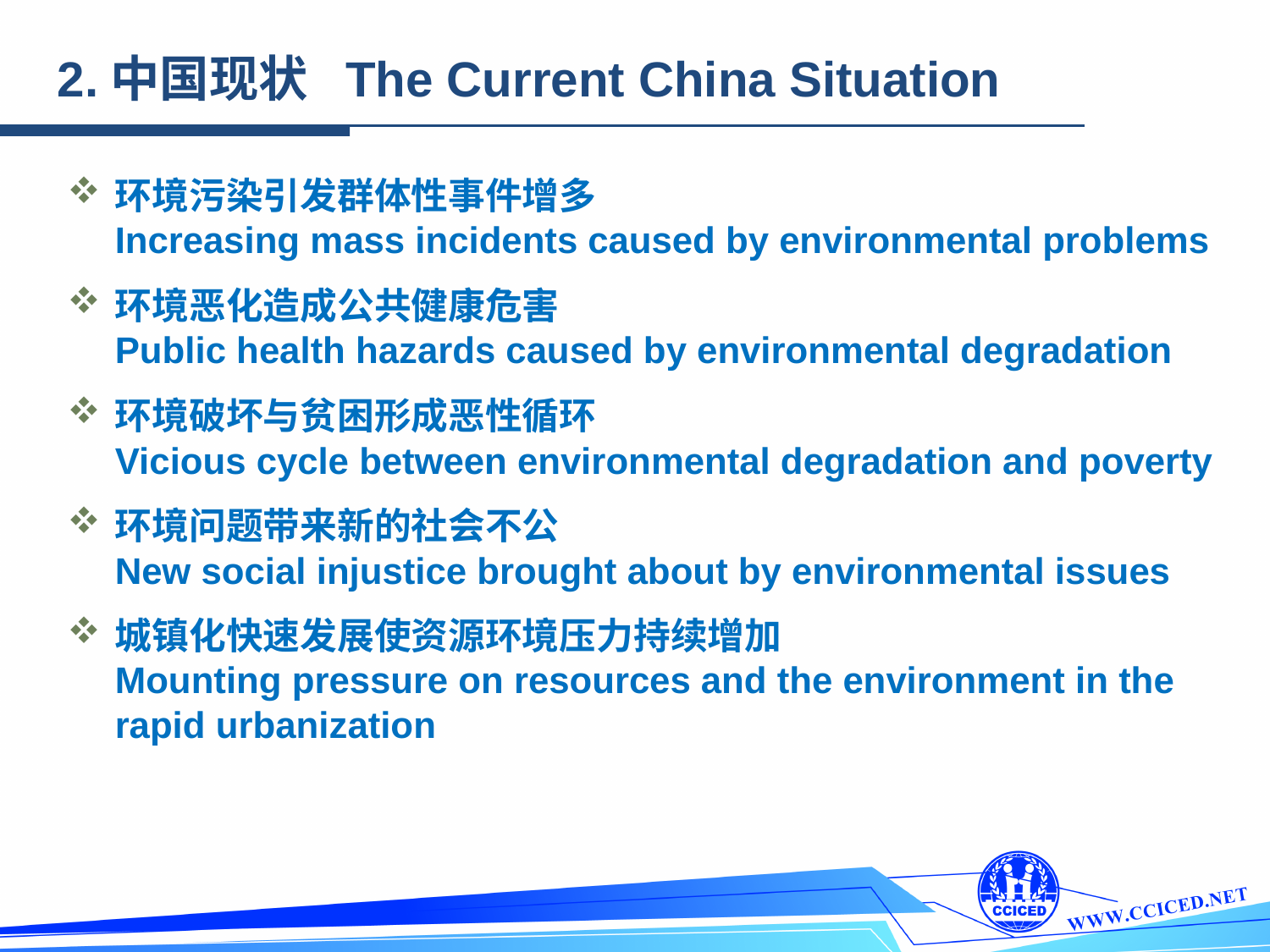

2.中国现状	  The Current China Situation
环境污染引发群体性事件增多
	Increasing mass incidents caused by environmental problems
环境恶化造成公共健康危害
	Public health hazards caused by environmental degradation
环境破坏与贫困形成恶性循环
	Vicious cycle between environmental degradation and poverty
环境问题带来新的社会不公
	New social injustice brought about by environmental issues
城镇化快速发展使资源环境压力持续增加
	Mounting pressure on resources and the environment in the rapid urbanization